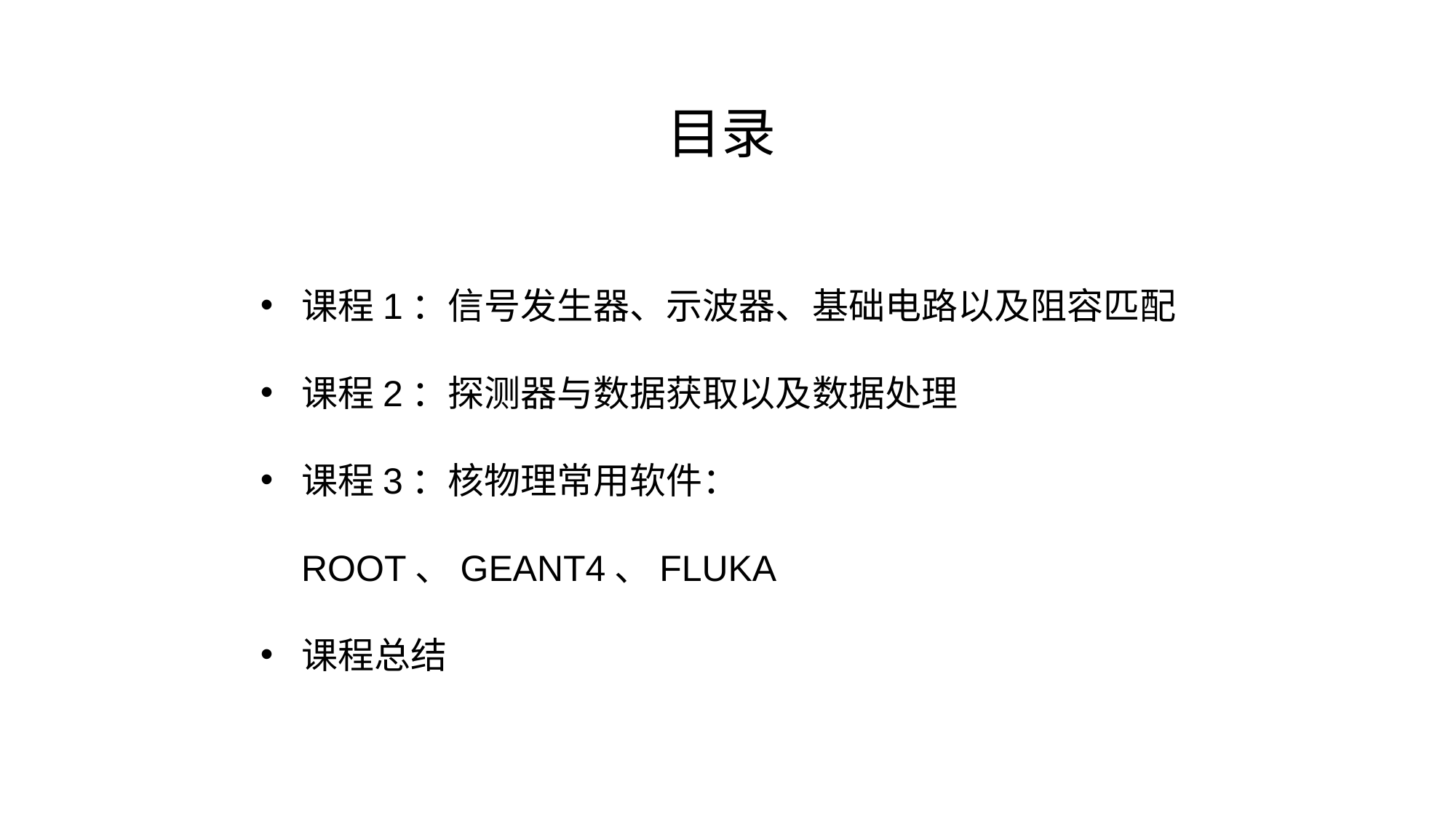

目录
课程1：信号发生器、示波器、基础电路以及阻容匹配
课程2：探测器与数据获取以及数据处理
课程3：核物理常用软件：ROOT、GEANT4、FLUKA
课程总结